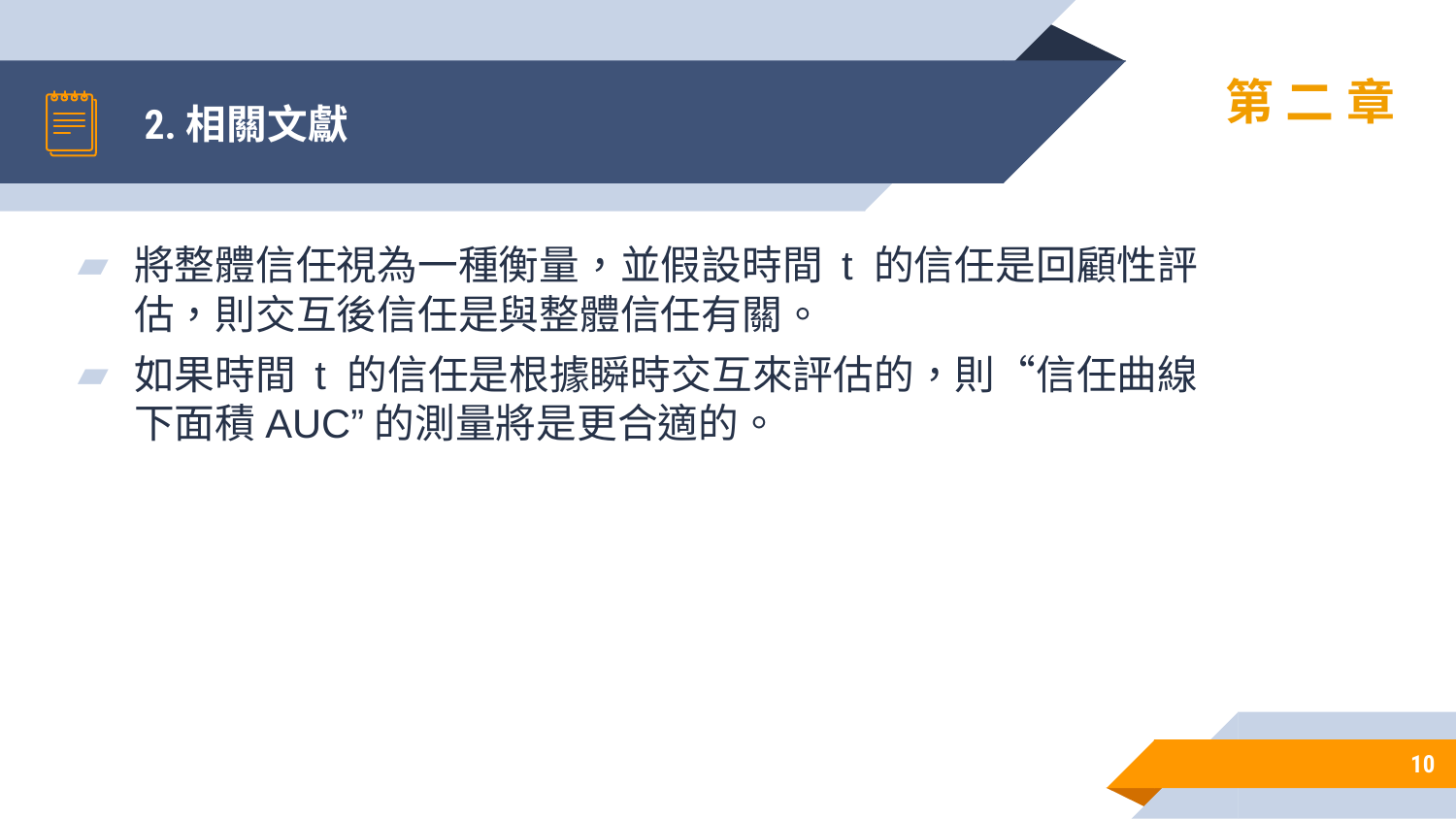

# 2.相關文獻
第二章

將整體信任視為一種衡量，並假設時間 t 的信任是回顧性評估，則交互後信任是與整體信任有關。
如果時間 t 的信任是根據瞬時交互來評估的，則“信任曲線下面積AUC”的測量將是更合適的。

10